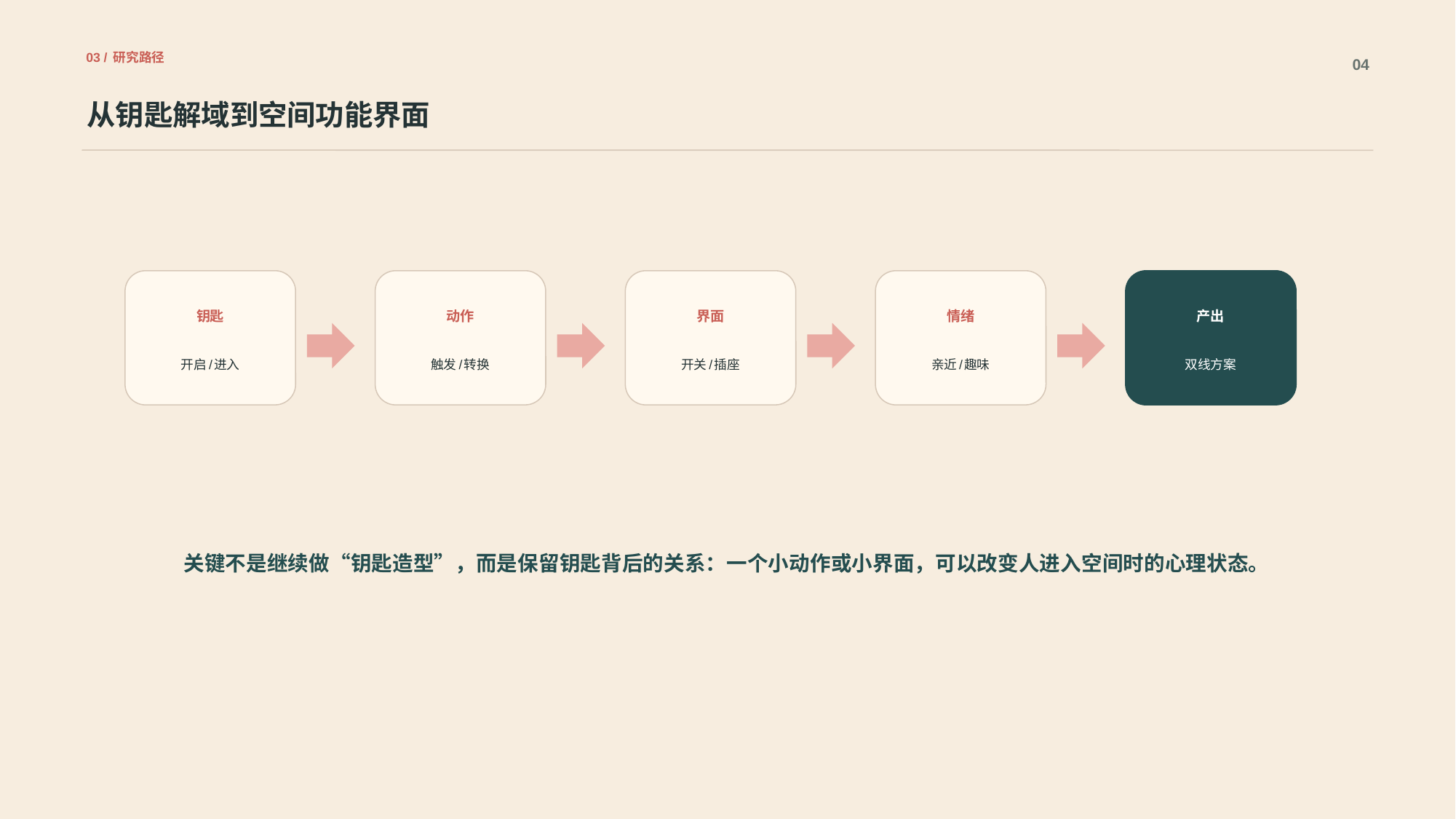

03 / 研究路径
04
从钥匙解域到空间功能界面

钥匙
动作
界面
情绪
产出

开启/进入
触发/转换
开关/插座
亲近/趣味
双线方案
关键不是继续做“钥匙造型”，而是保留钥匙背后的关系：一个小动作或小界面，可以改变人进入空间时的心理状态。